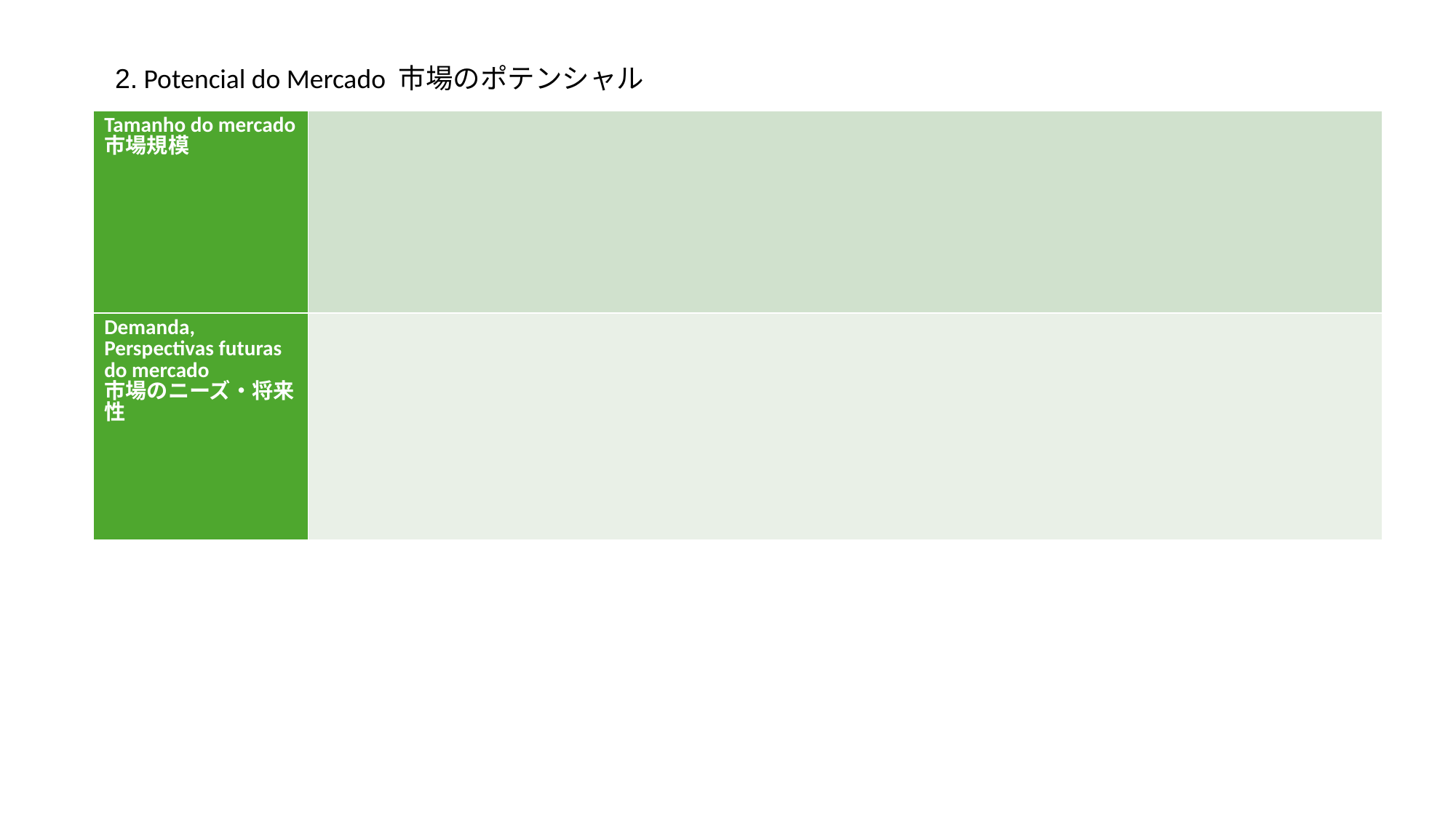

2. Potencial do Mercado 市場のポテンシャル
| Tamanho do mercado 市場規模 |  |
| --- | --- |
| Demanda, Perspectivas futuras do mercado 市場のニーズ・将来性 |  |